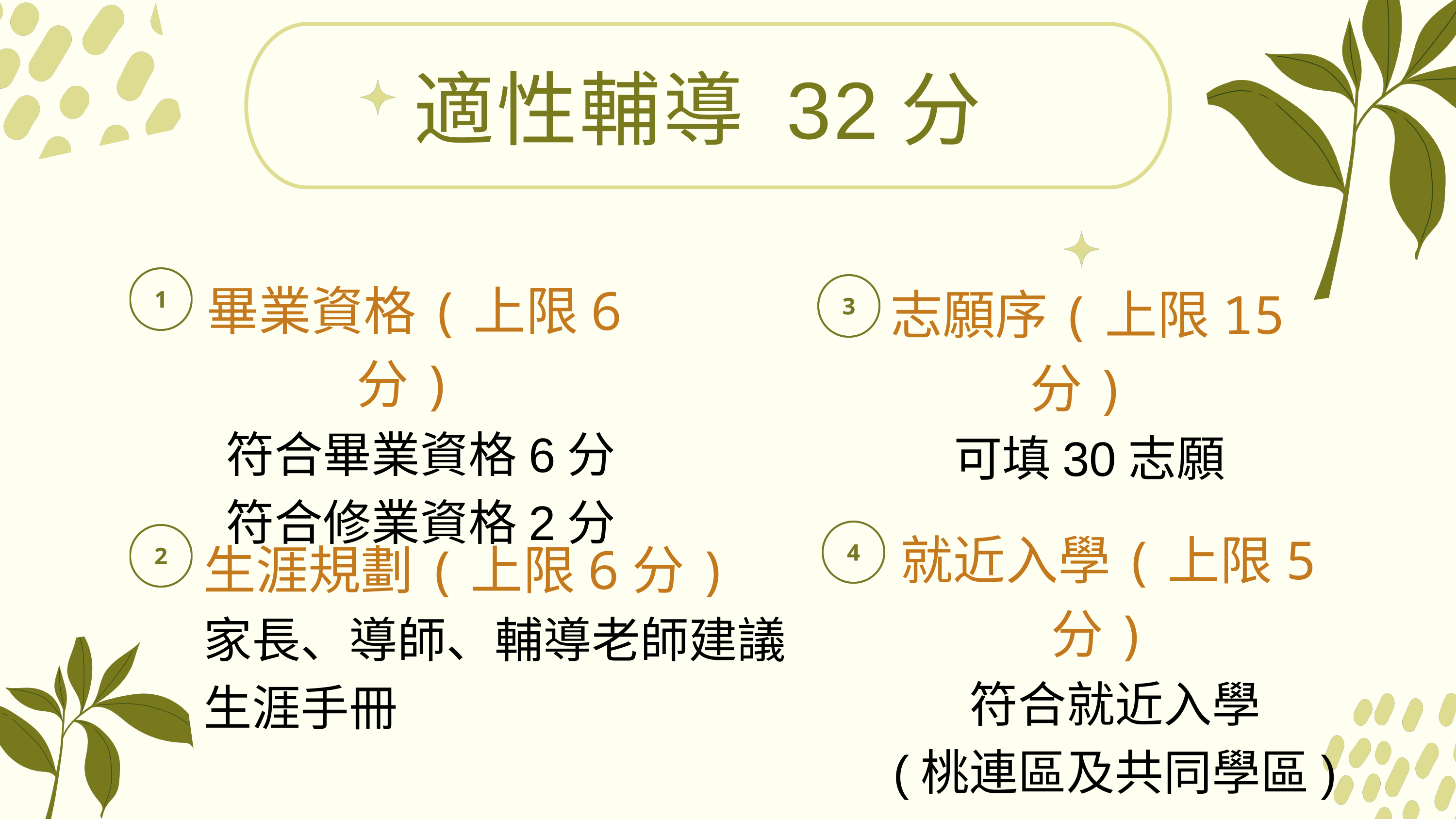

適性輔導 32分

畢業資格(上限6分)
符合畢業資格6分
符合修業資格2分

志願序(上限15分)
       可填30志願

就近入學(上限5分)
符合就近入學
(桃連區及共同學區)

生涯規劃(上限6分)
家長、導師、輔導老師建議
生涯手冊